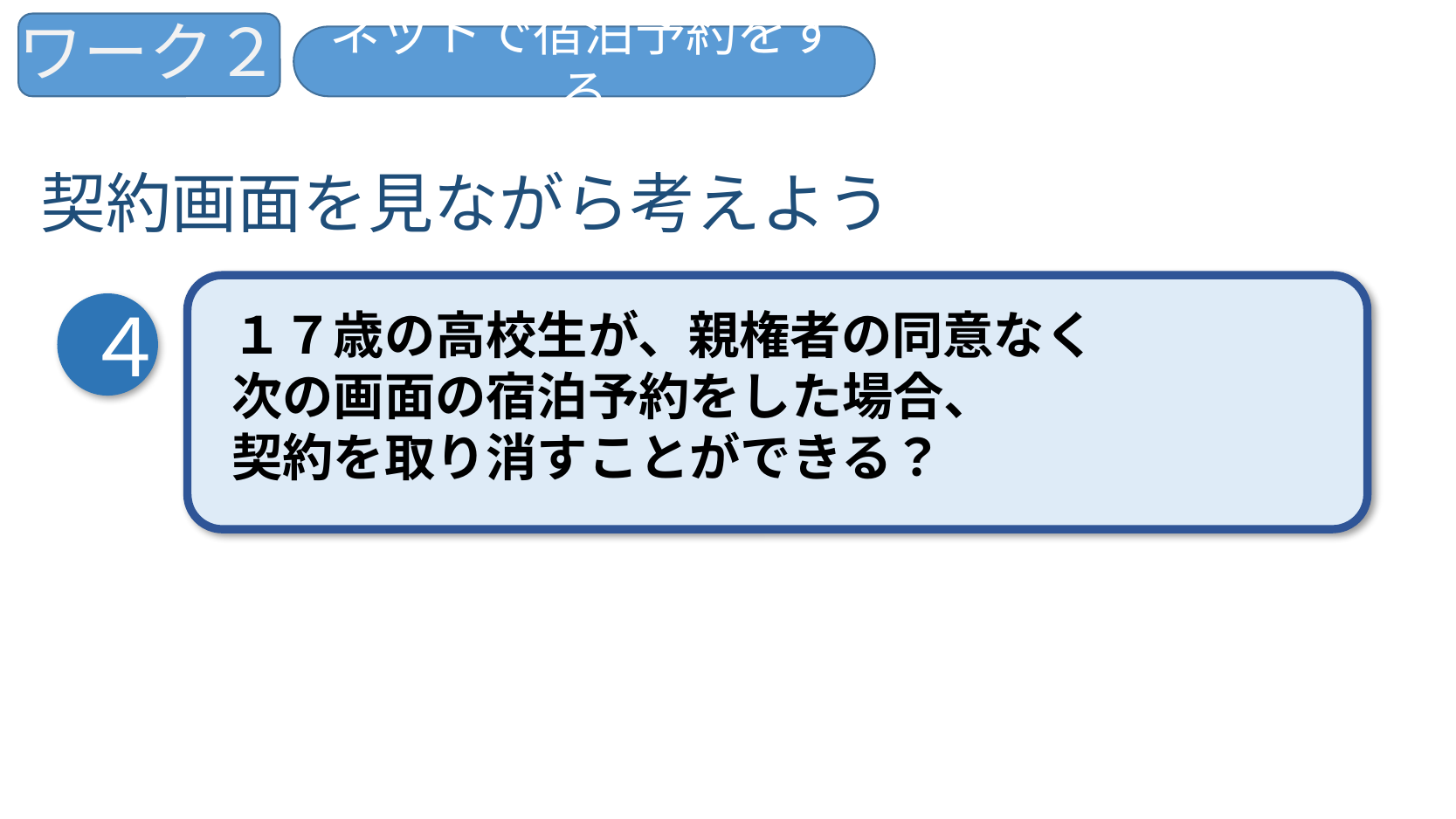

ワーク２

ネットで宿泊予約をする
契約画面を見ながら考えよう

４
１７歳の高校生が、親権者の同意なく
次の画面の宿泊予約をした場合、
契約を取り消すことができる？